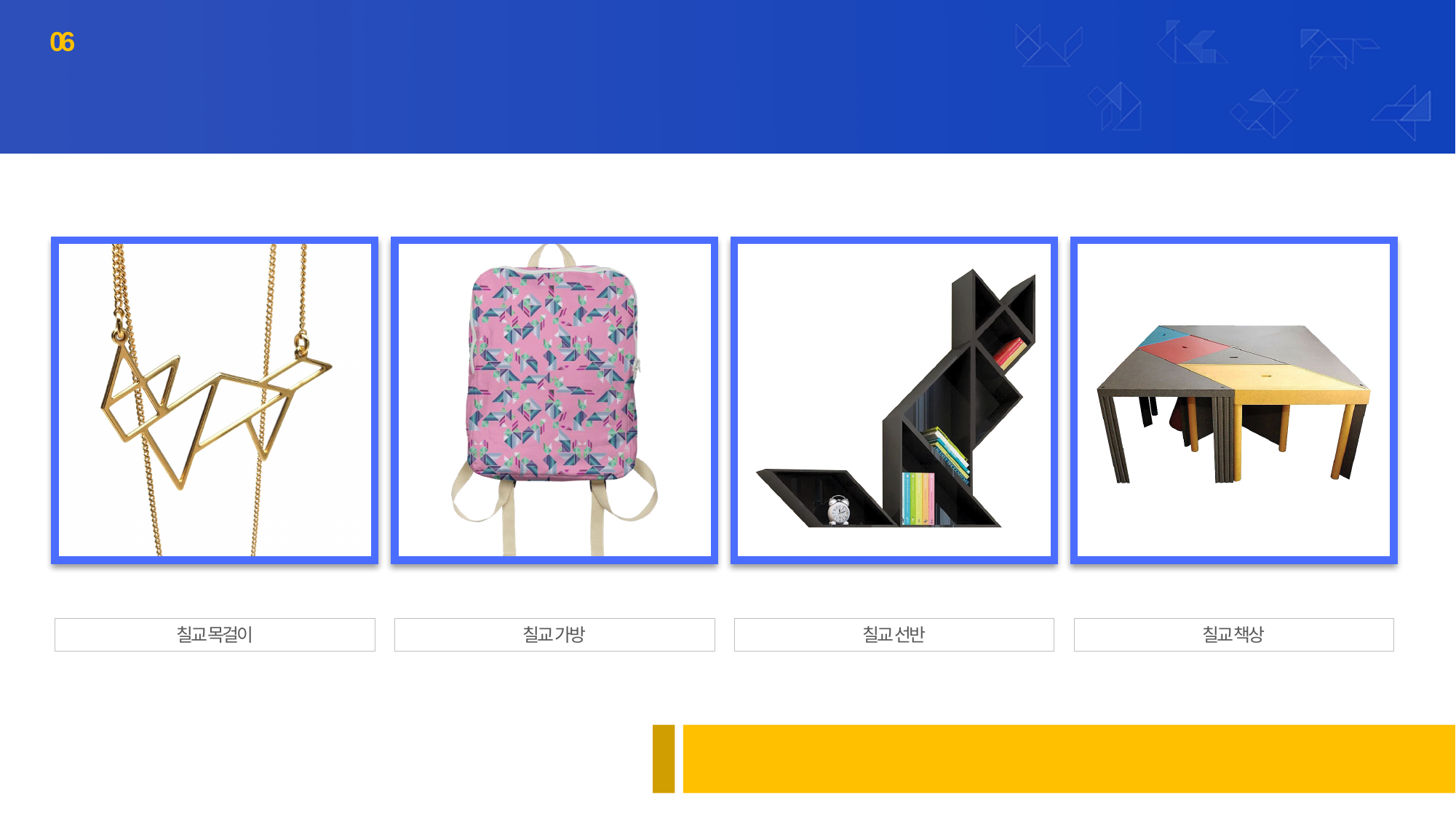

06
생활 속의 칠교
# 칠교를 활용한 생활용품들

칠교 목걸이

칠교 가방

칠교 선반

칠교 책상

칠교는 생활용품의 디자인에도 활용되고 있어요.